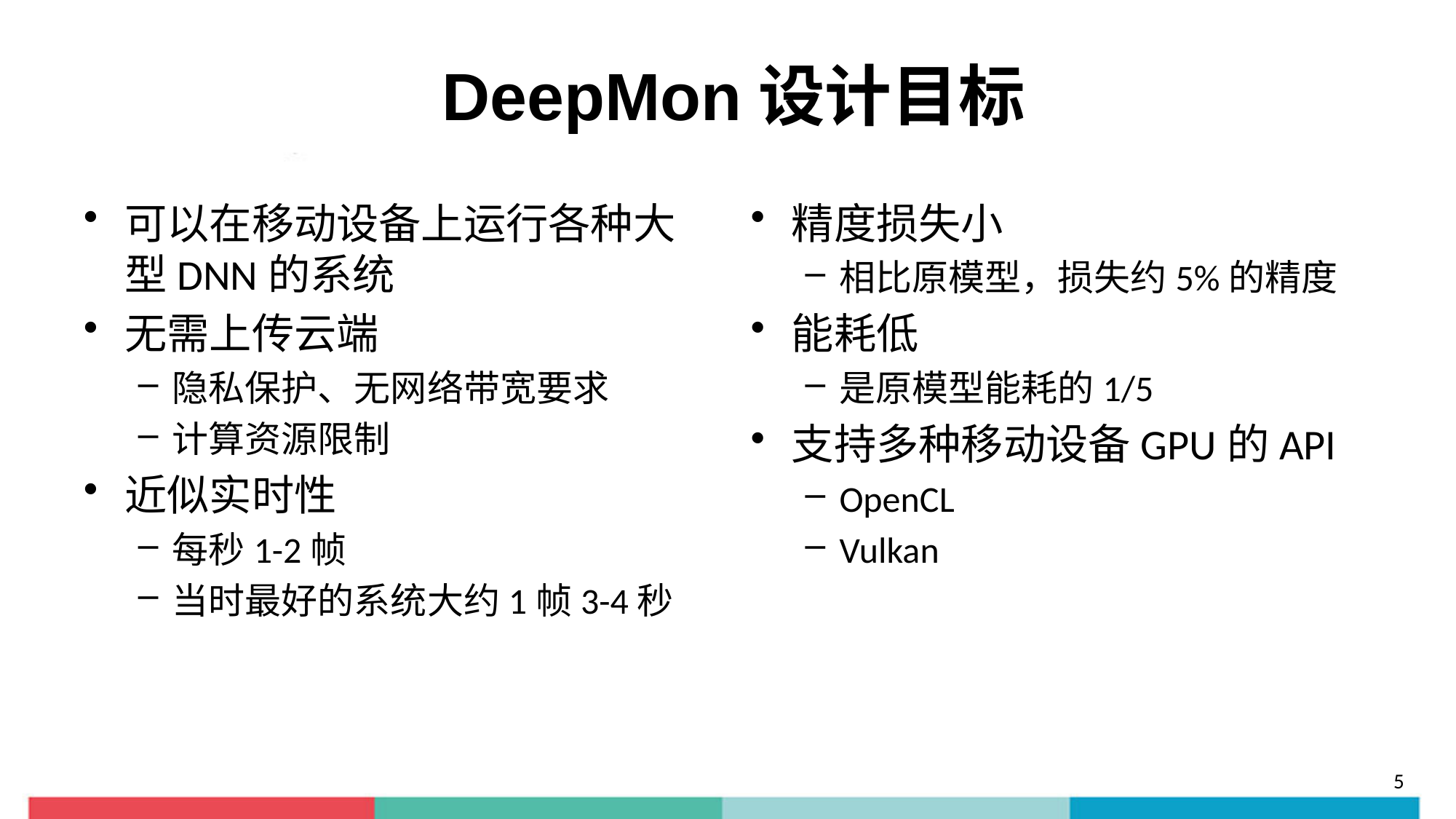

# DeepMon设计目标
可以在移动设备上运行各种大型DNN的系统
无需上传云端
隐私保护、无网络带宽要求
计算资源限制
近似实时性
每秒1-2帧
当时最好的系统大约1帧3-4秒
精度损失小
相比原模型，损失约5%的精度
能耗低
是原模型能耗的1/5
支持多种移动设备GPU的API
OpenCL
Vulkan

5